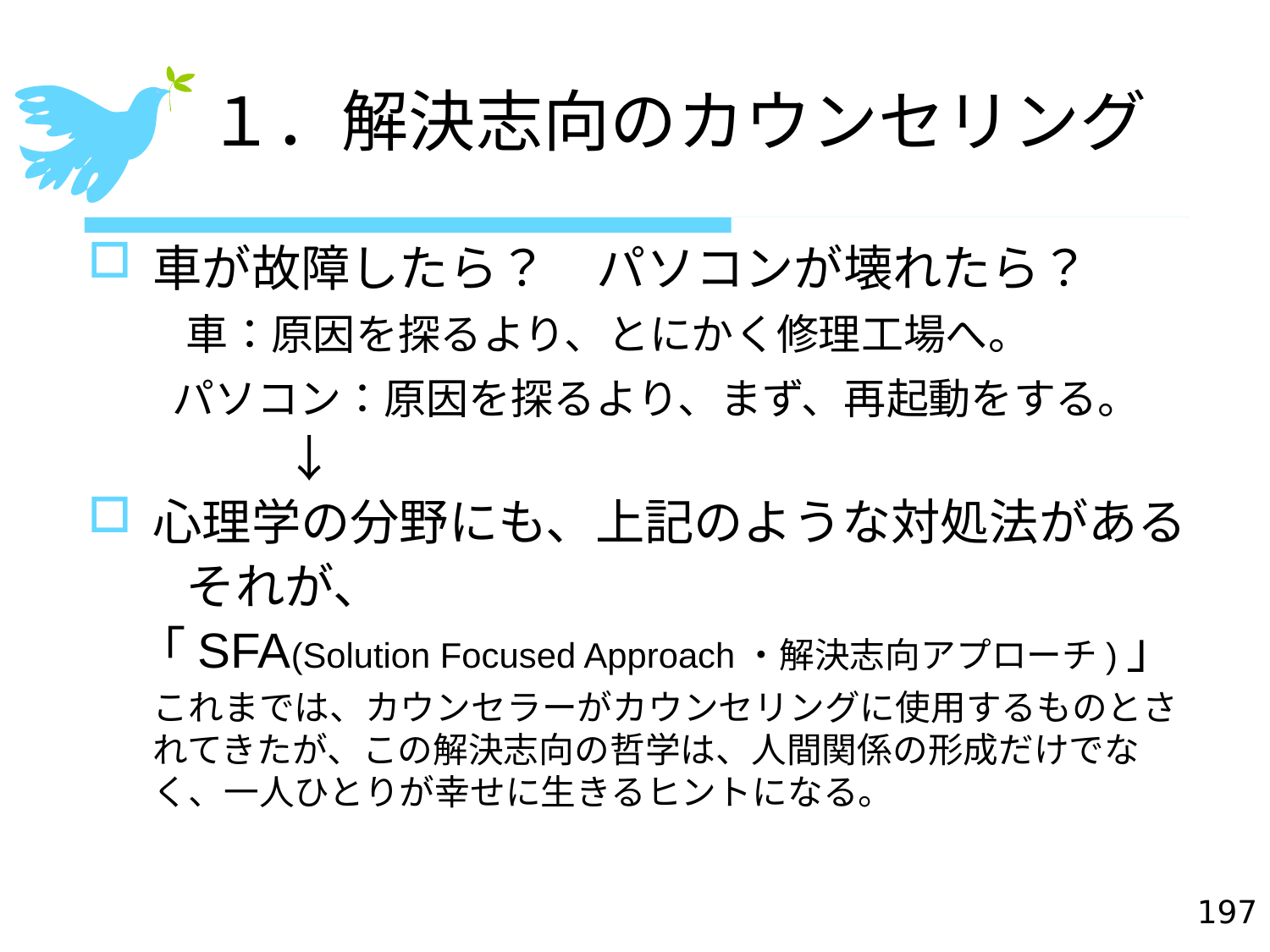

# １．解決志向のカウンセリング
車が故障したら？　パソコンが壊れたら？
　　車：原因を探るより、とにかく修理工場へ。
　　パソコン：原因を探るより、まず、再起動をする。
　　　　↓
心理学の分野にも、上記のような対処法がある
　　それが、
　「SFA(Solution Focused Approach・解決志向アプローチ)」
これまでは、カウンセラーがカウンセリングに使用するものとされてきたが、この解決志向の哲学は、人間関係の形成だけでなく、一人ひとりが幸せに生きるヒントになる。

197